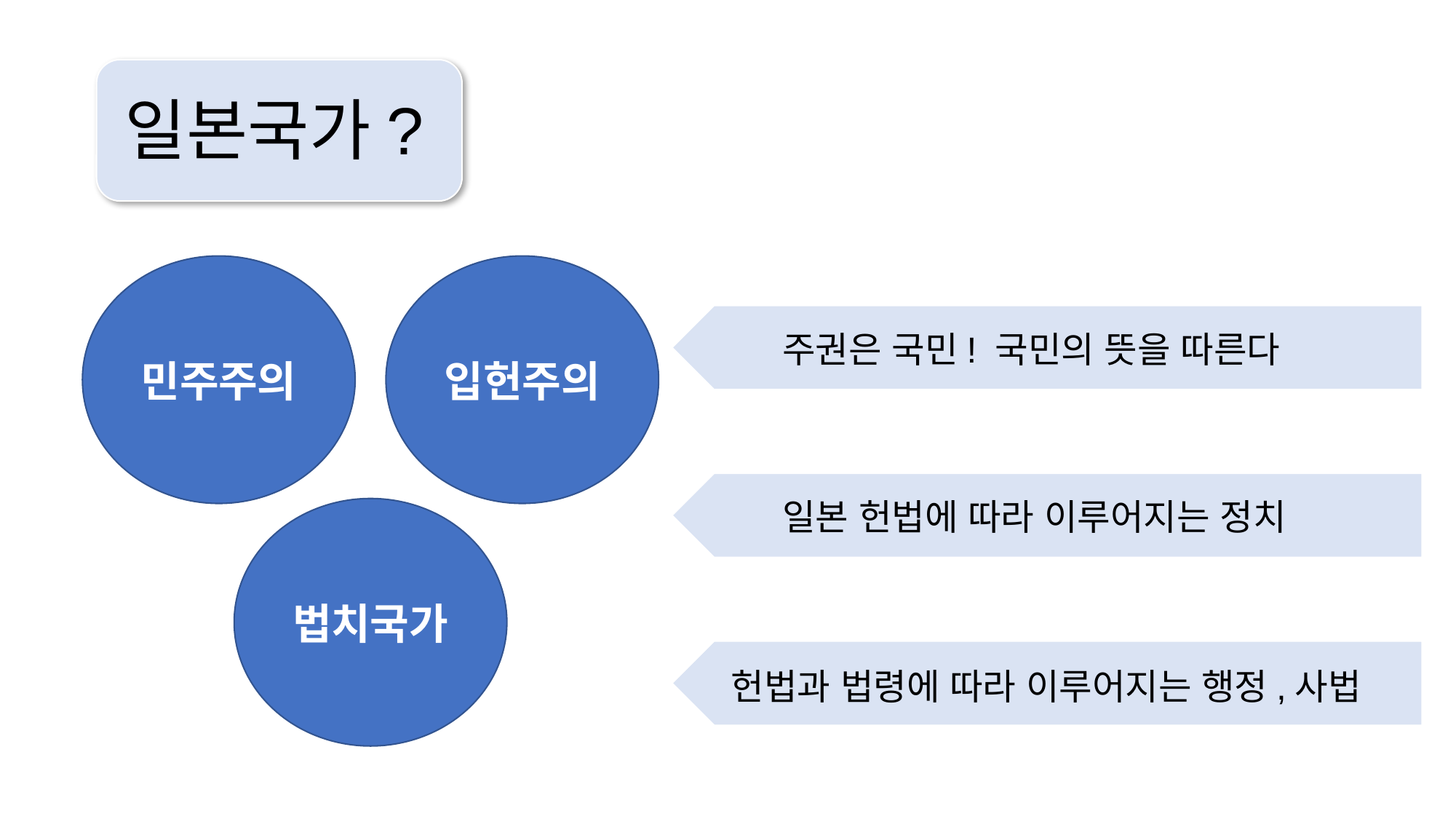

# 일본국가?
입헌주의
민주주의
법치국가

주권은 국민! 국민의 뜻을 따른다

일본 헌법에 따라 이루어지는 정치

헌법과 법령에 따라 이루어지는 행정,사법